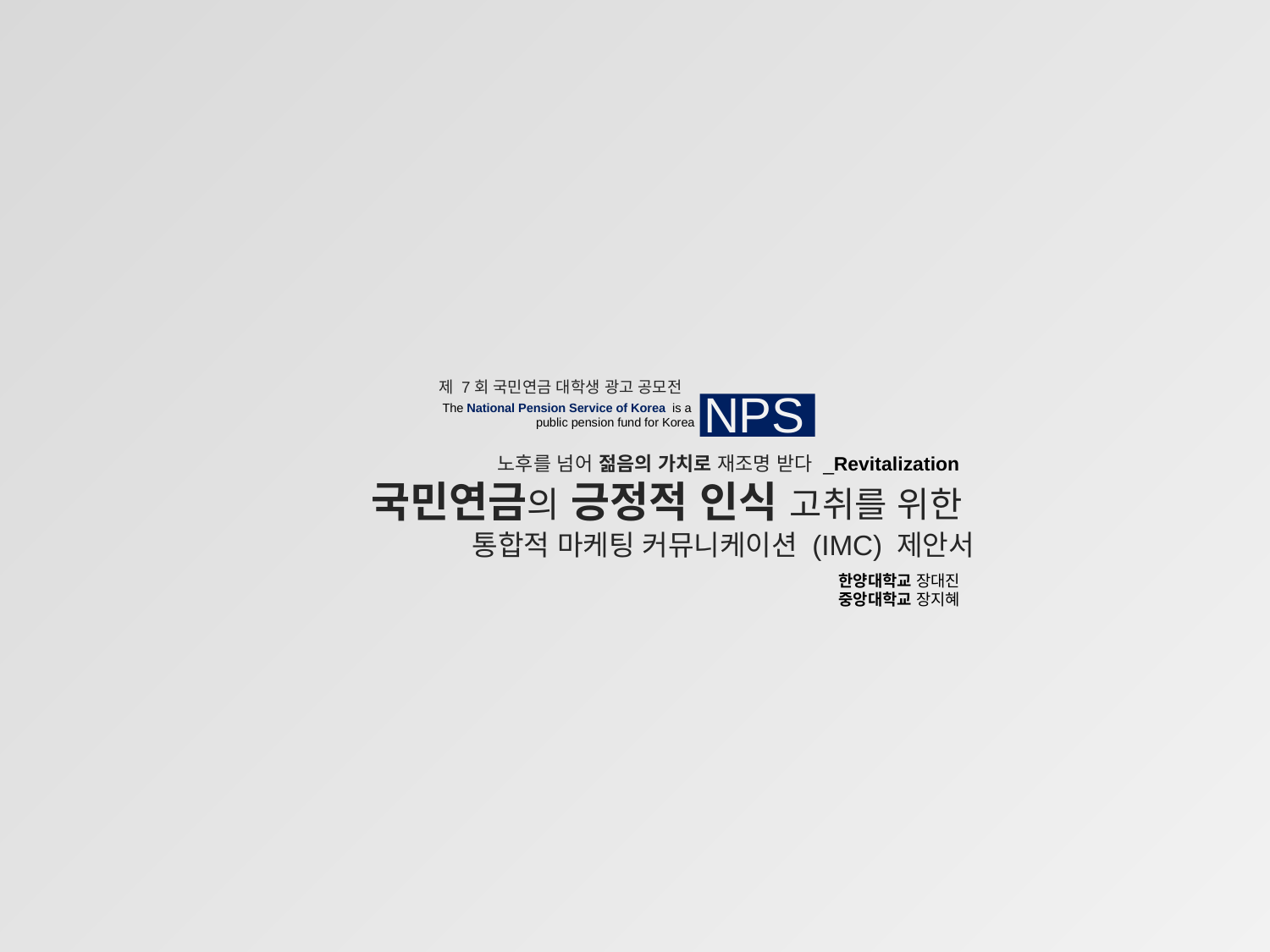

제 7회 국민연금 대학생 광고 공모전
NPS
The National Pension Service of Korea  is a
public pension fund for Korea

노후를 넘어 젊음의 가치로 재조명 받다 _Revitalization
국민연금의 긍정적 인식 고취를 위한
통합적 마케팅 커뮤니케이션 (IMC) 제안서
한양대학교 장대진
중앙대학교 장지혜